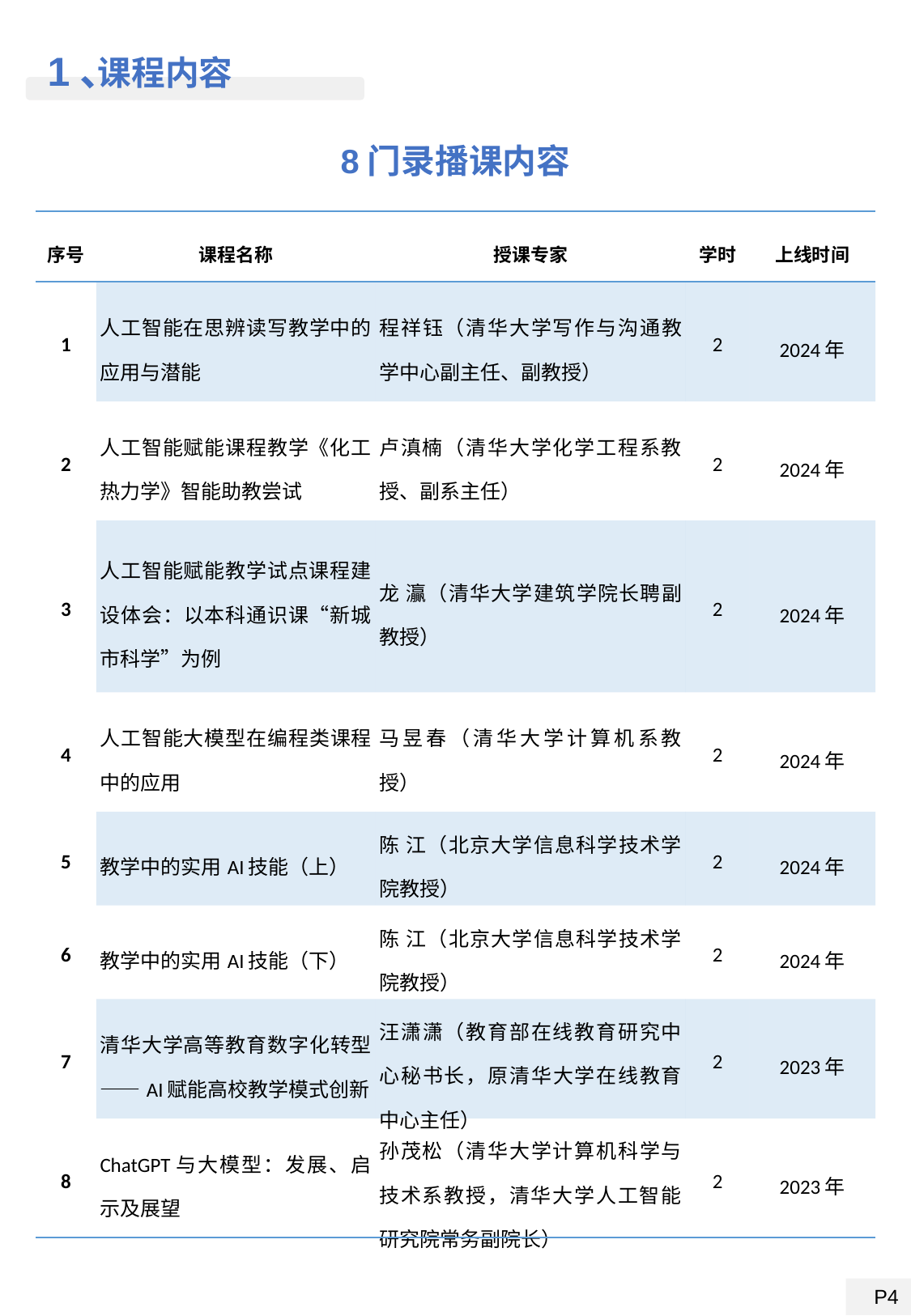

1、
课程内容

8门录播课内容
| 序号 | 课程名称 | 授课专家 | 学时 | 上线时间 |
| --- | --- | --- | --- | --- |
| 1 | 人工智能在思辨读写教学中的应用与潜能 | 程祥钰（清华大学写作与沟通教学中心副主任、副教授） | 2 | 2024年 |
| 2 | 人工智能赋能课程教学《化工热力学》智能助教尝试 | 卢滇楠（清华大学化学工程系教授、副系主任） | 2 | 2024年 |
| 3 | 人工智能赋能教学试点课程建设体会：以本科通识课“新城市科学”为例 | 龙 灜（清华大学建筑学院长聘副教授） | 2 | 2024年 |
| 4 | 人工智能大模型在编程类课程中的应用 | 马昱春（清华大学计算机系教授） | 2 | 2024年 |
| 5 | 教学中的实用AI技能（上） | 陈 江（北京大学信息科学技术学院教授） | 2 | 2024年 |
| 6 | 教学中的实用AI技能（下） | 陈 江（北京大学信息科学技术学院教授） | 2 | 2024年 |
| 7 | 清华大学高等教育数字化转型——AI赋能高校教学模式创新 | 汪潇潇（教育部在线教育研究中心秘书长，原清华大学在线教育中心主任） | 2 | 2023年 |
| 8 | ChatGPT与大模型：发展、启示及展望 | 孙茂松（清华大学计算机科学与技术系教授，清华大学人工智能研究院常务副院长） | 2 | 2023年 |
P4